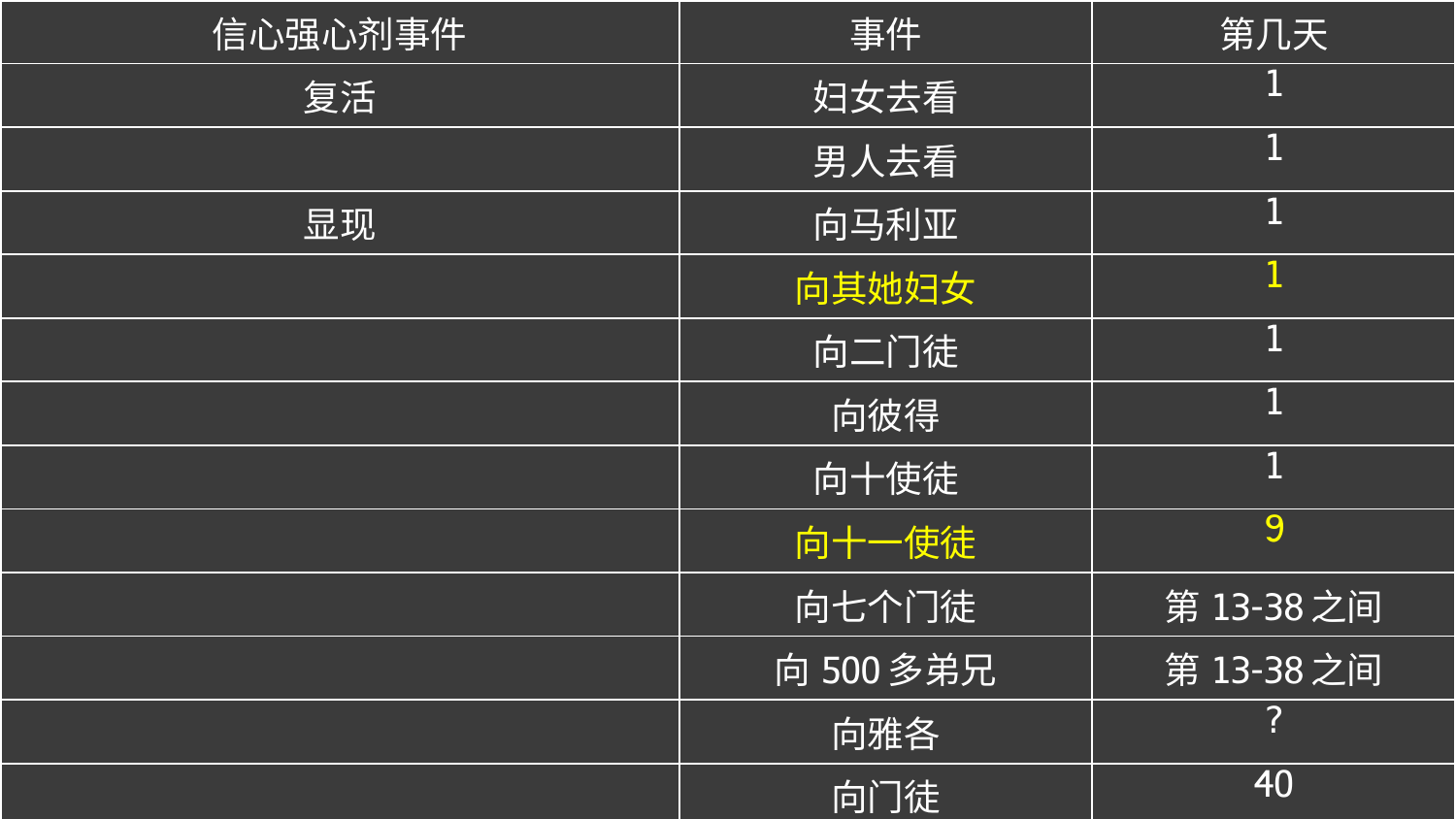

| 信心强心剂事件 | 事件 | 第几天 |
| --- | --- | --- |
| 复活 | 妇女去看 | 1 |
|  | 男人去看 | 1 |
| 显现 | 向马利亚 | 1 |
|  | 向其她妇女 | 1 |
|  | 向二门徒 | 1 |
|  | 向彼得 | 1 |
|  | 向十使徒 | 1 |
|  | 向十一使徒 | 9 |
|  | 向七个门徒 | 第13-38之间 |
|  | 向500多弟兄 | 第13-38之间 |
|  | 向雅各 | ? |
|  | 向门徒 | 40 |
| 升天 | 耶稣升天 | 40 |